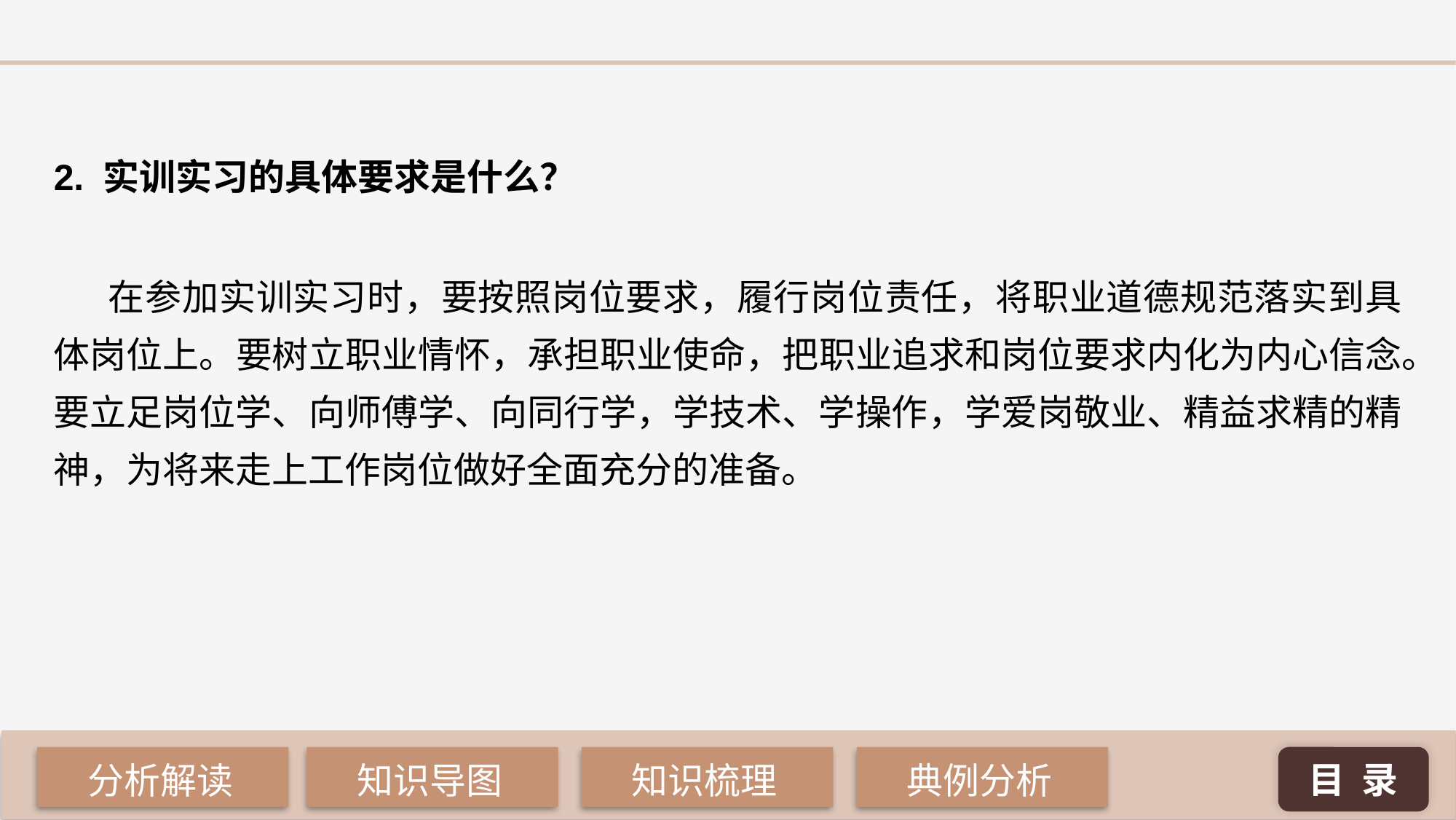

2. 实训实习的具体要求是什么？
在参加实训实习时，要按照岗位要求，履行岗位责任，将职业道德规范落实到具体岗位上。要树立职业情怀，承担职业使命，把职业追求和岗位要求内化为内心信念。要立足岗位学、向师傅学、向同行学，学技术、学操作，学爱岗敬业、精益求精的精神，为将来走上工作岗位做好全面充分的准备。